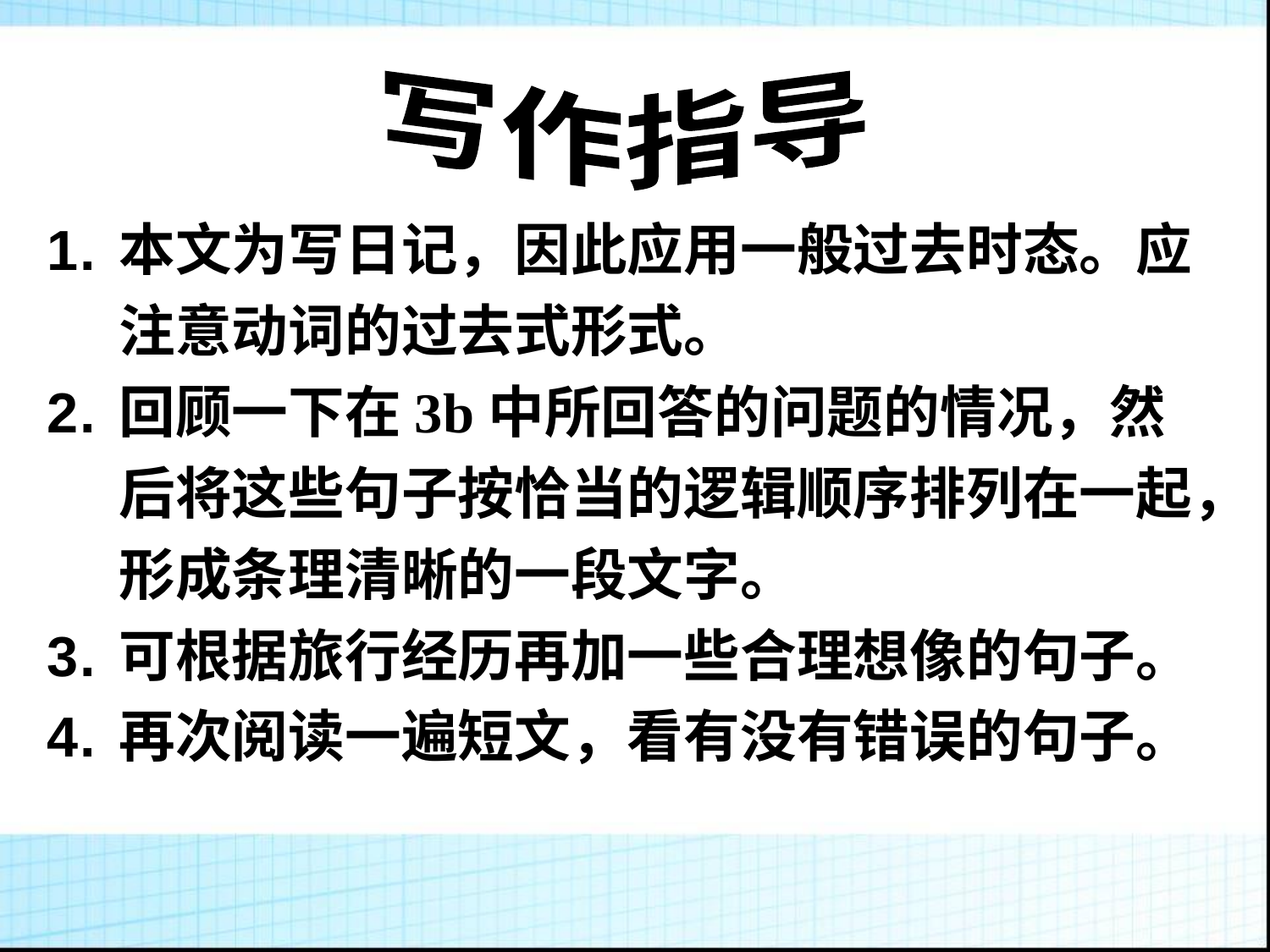

写作指导
本文为写日记，因此应用一般过去时态。应注意动词的过去式形式。
回顾一下在3b中所回答的问题的情况，然后将这些句子按恰当的逻辑顺序排列在一起，形成条理清晰的一段文字。
可根据旅行经历再加一些合理想像的句子。
再次阅读一遍短文，看有没有错误的句子。